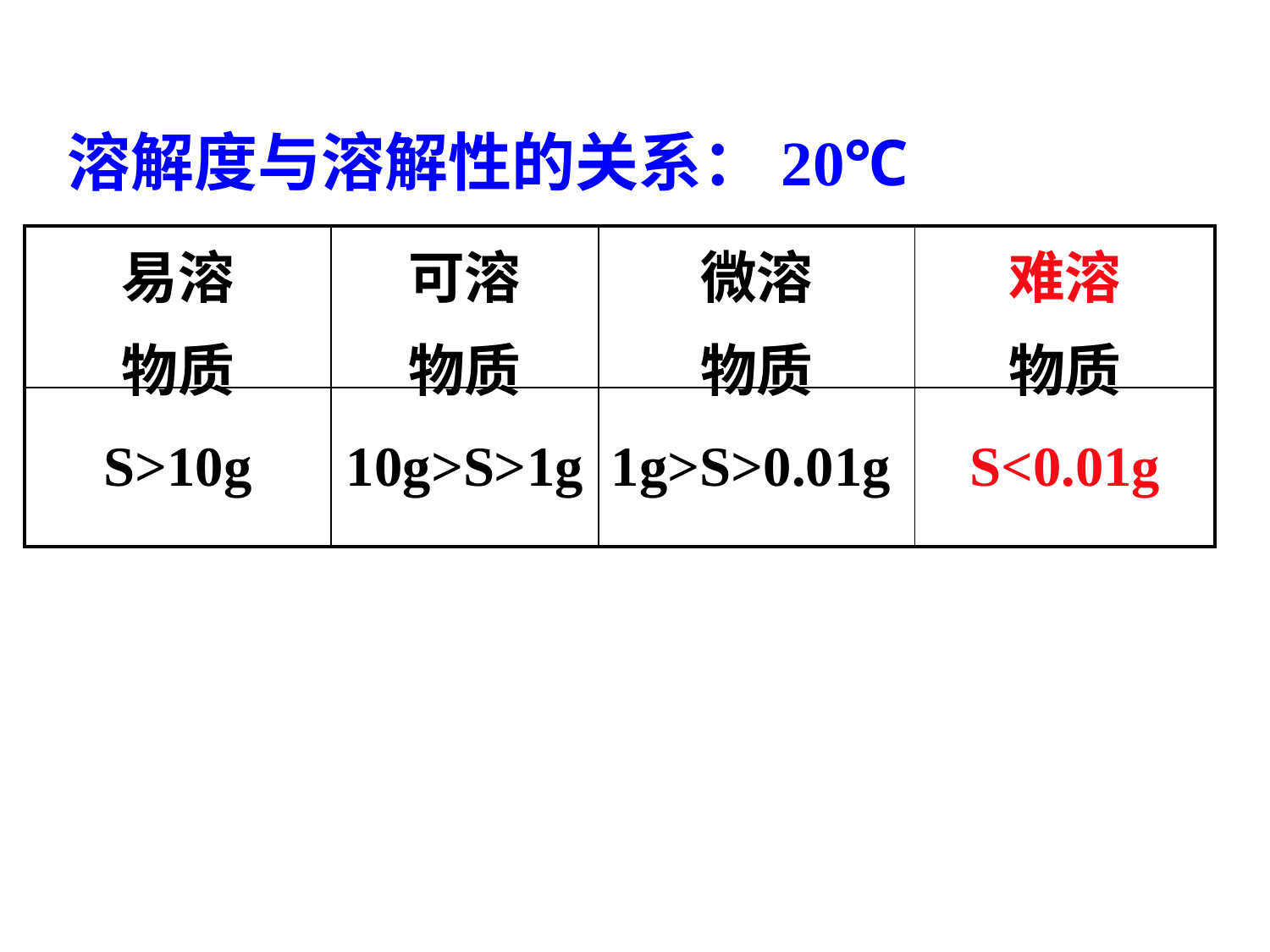

溶解度与溶解性的关系：20℃
| 易溶 物质 | 可溶 物质 | 微溶 物质 | 难溶 物质 |
| --- | --- | --- | --- |
| S>10g | 10g>S>1g | 1g>S>0.01g | S<0.01g |